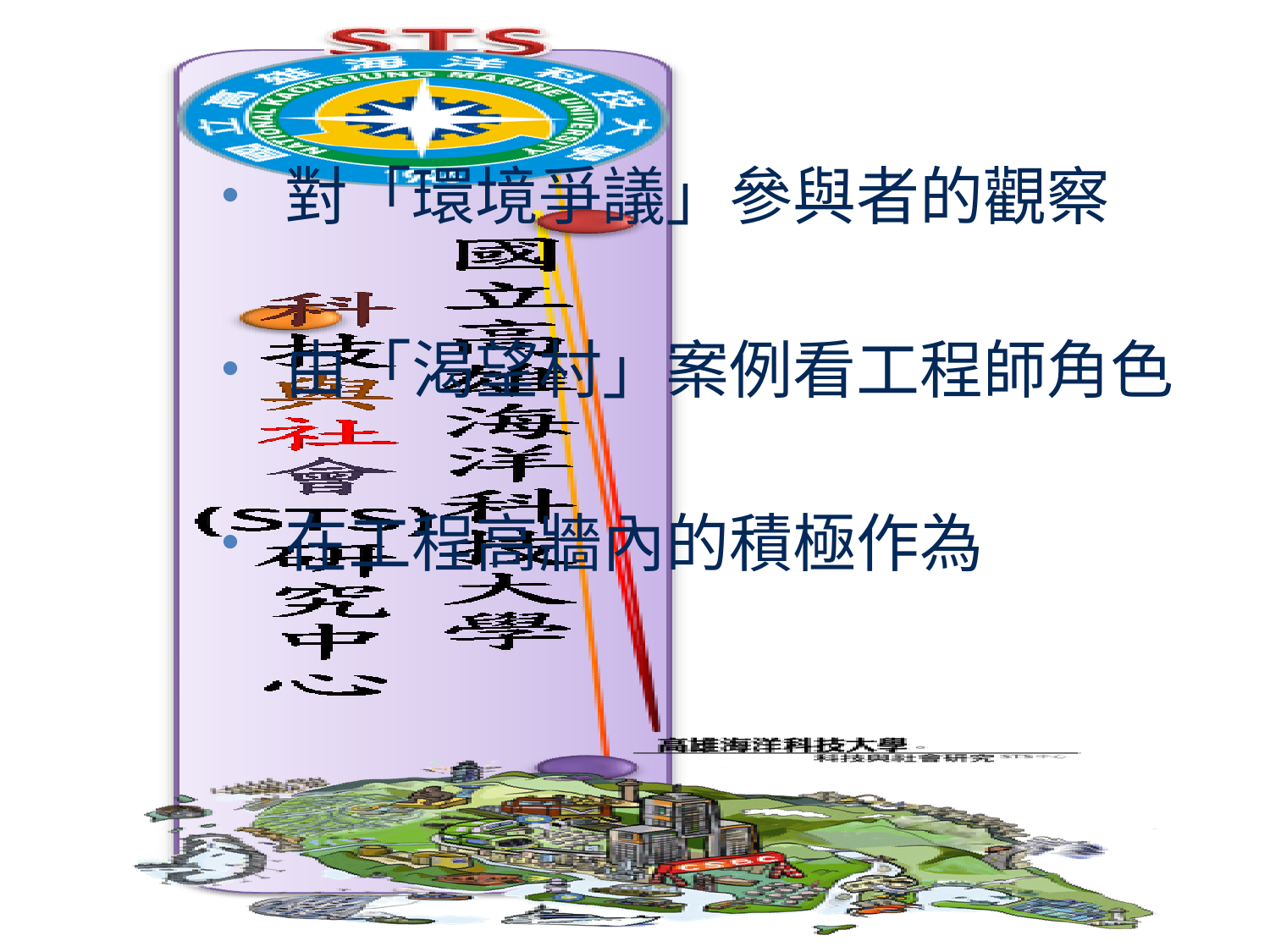

對「環境爭議」參與者的觀察

由「渴望村」案例看工程師角色

在工程高牆內的積極作為